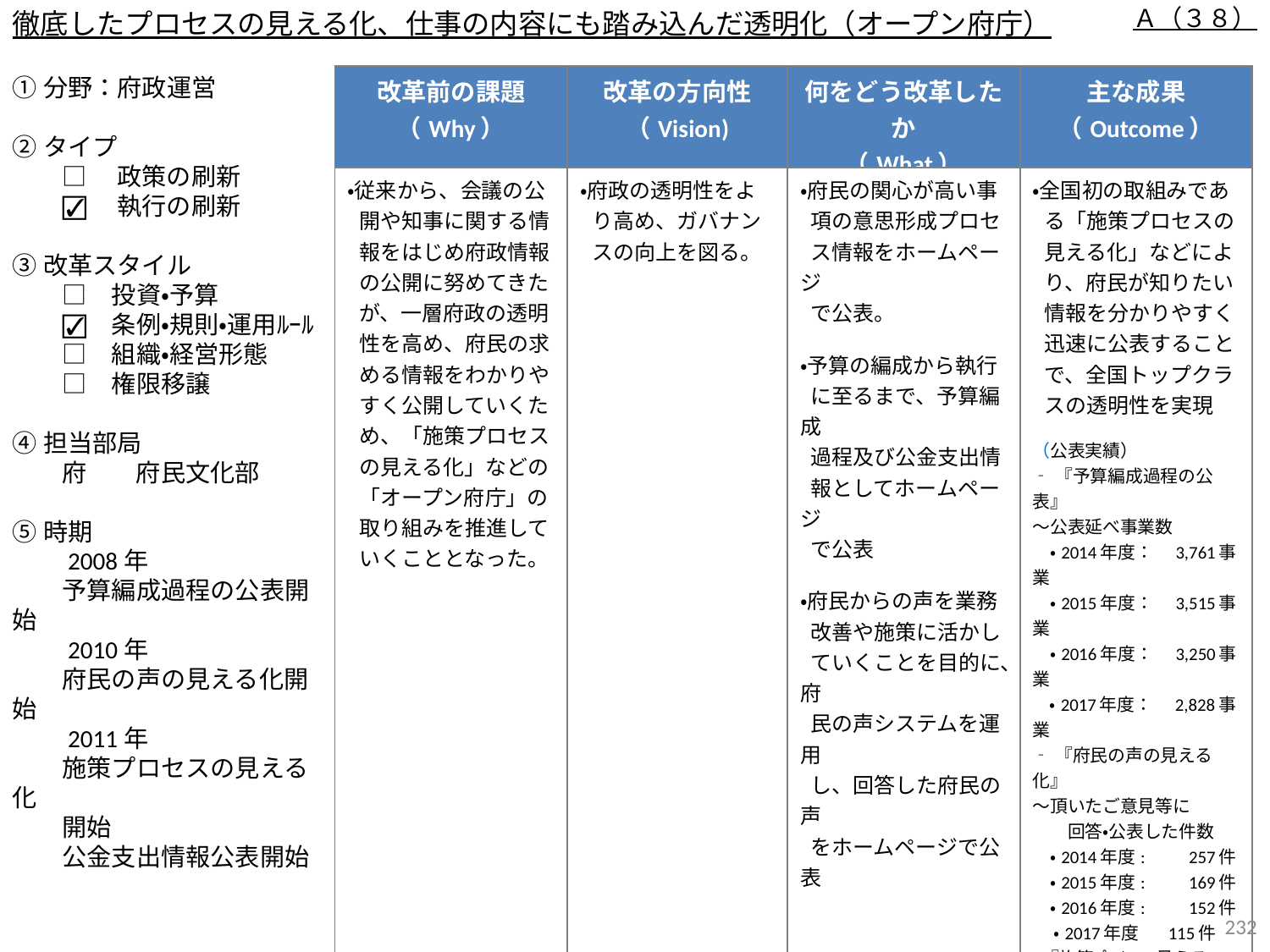

徹底したプロセスの見える化、仕事の内容にも踏み込んだ透明化（オープン府庁）
Ａ（３８）
①分野：府政運営

②タイプ
　　□ 　政策の刷新
　　☑ 　執行の刷新

③改革スタイル
　　□　投資・予算
　　☑　条例・規則・運用ﾙｰﾙ
　　□　組織・経営形態
　　□　権限移譲

④担当部局
　　府　　府民文化部

⑤時期
　　2008年
　　予算編成過程の公表開始
　　2010年
　　府民の声の見える化開始
　　2011年
　　施策プロセスの見える化
　　開始
　　公金支出情報公表開始

| 改革前の課題 （Why） | 改革の方向性 （Vision) | 何をどう改革したか （What） | 主な成果 （Outcome） |
| --- | --- | --- | --- |
| ・従来から、会議の公開や知事に関する情報をはじめ府政情報の公開に努めてきたが、一層府政の透明性を高め、府民の求める情報をわかりやすく公開していくため、「施策プロセスの見える化」などの「オープン府庁」の取り組みを推進していくこととなった。 | ・府政の透明性をより高め、ガバナンスの向上を図る。 | ・府民の関心が高い事 項の意思形成プロセ ス情報をホームページ で公表。 ・予算の編成から執行 に至るまで、予算編成 過程及び公金支出情 報としてホームページ で公表 ・府民からの声を業務 改善や施策に活かし ていくことを目的に、府 民の声システムを運用 し、回答した府民の声 をホームページで公表 | ・全国初の取組みである「施策プロセスの見える化」などにより、府民が知りたい情報を分かりやすく迅速に公表することで、全国トップクラスの透明性を実現 （公表実績） ‐『予算編成過程の公表』　 ～公表延べ事業数 　・2014年度：　3,761事業 　・2015年度：　3,515事業 　・2016年度：　3,250事業 ・2017年度：　2,828事業　 ‐『府民の声の見える化』 ～頂いたご意見等に 　　回答・公表した件数 　・2014年度:　　257件 　・2015年度:　　169件 　・2016年度:　　152件 ・2017年度 115件 -『施策ﾌﾟﾛｾｽの見える化』 ～各年度末時点の公表 　　項目数 　・2014年度:　　209項目 　・2015年度:　　222項目 　・2016年度:　　212項目 　・2017年度　　 208項目　 ‐『公金支出情報の公表』　 ～公表件数 　・2014年度:　　236,698件 　・2015年度:　　256,708件 　・2016年度:　　262,488件 　・2017年度 259,112件 |
232